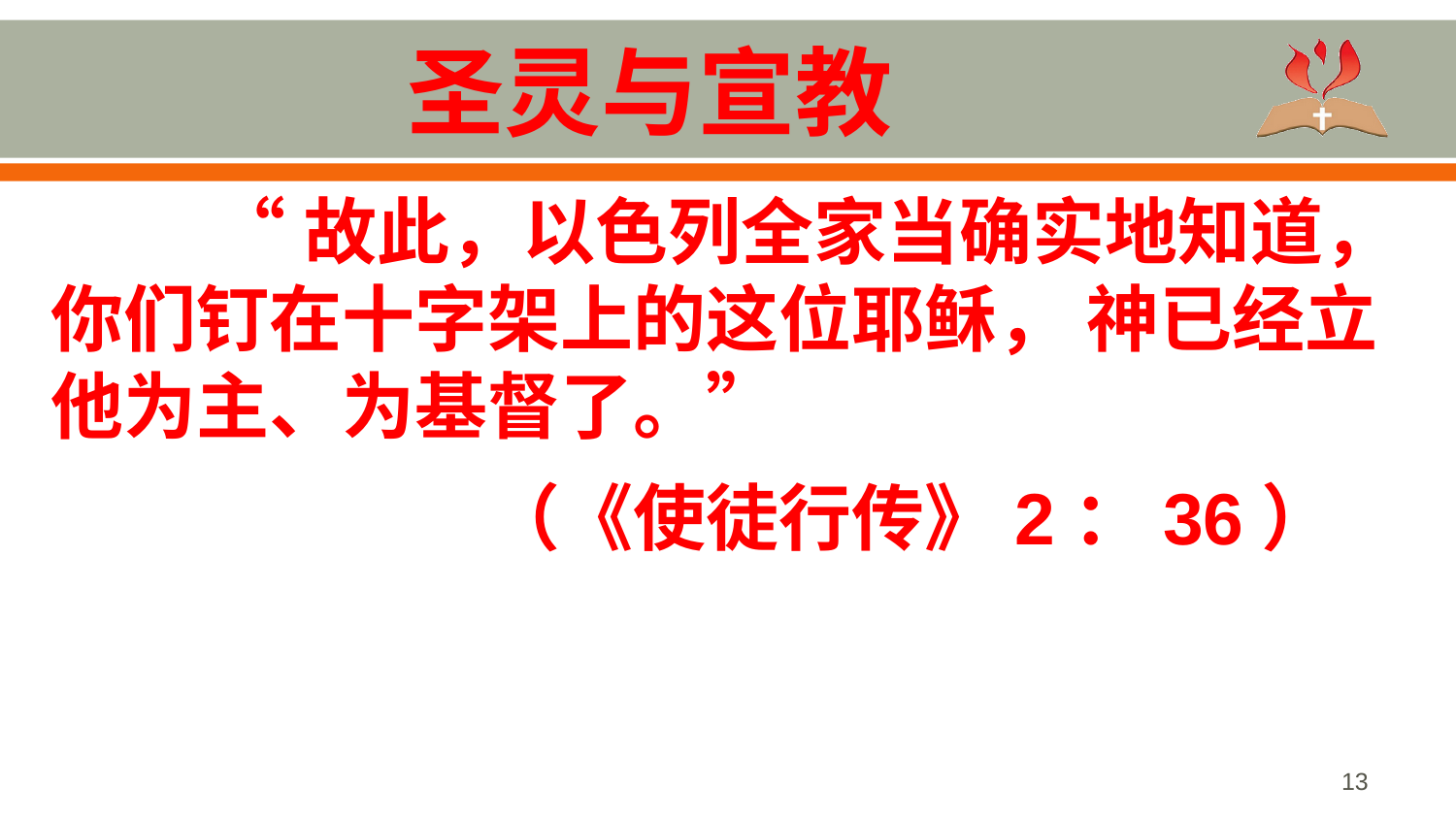

#
圣灵与宣教
      “故此，以色列全家当确实地知道，你们钉在十字架上的这位耶稣， 神已经立他为主、为基督了。”
			（《使徒行传》2：36）
13